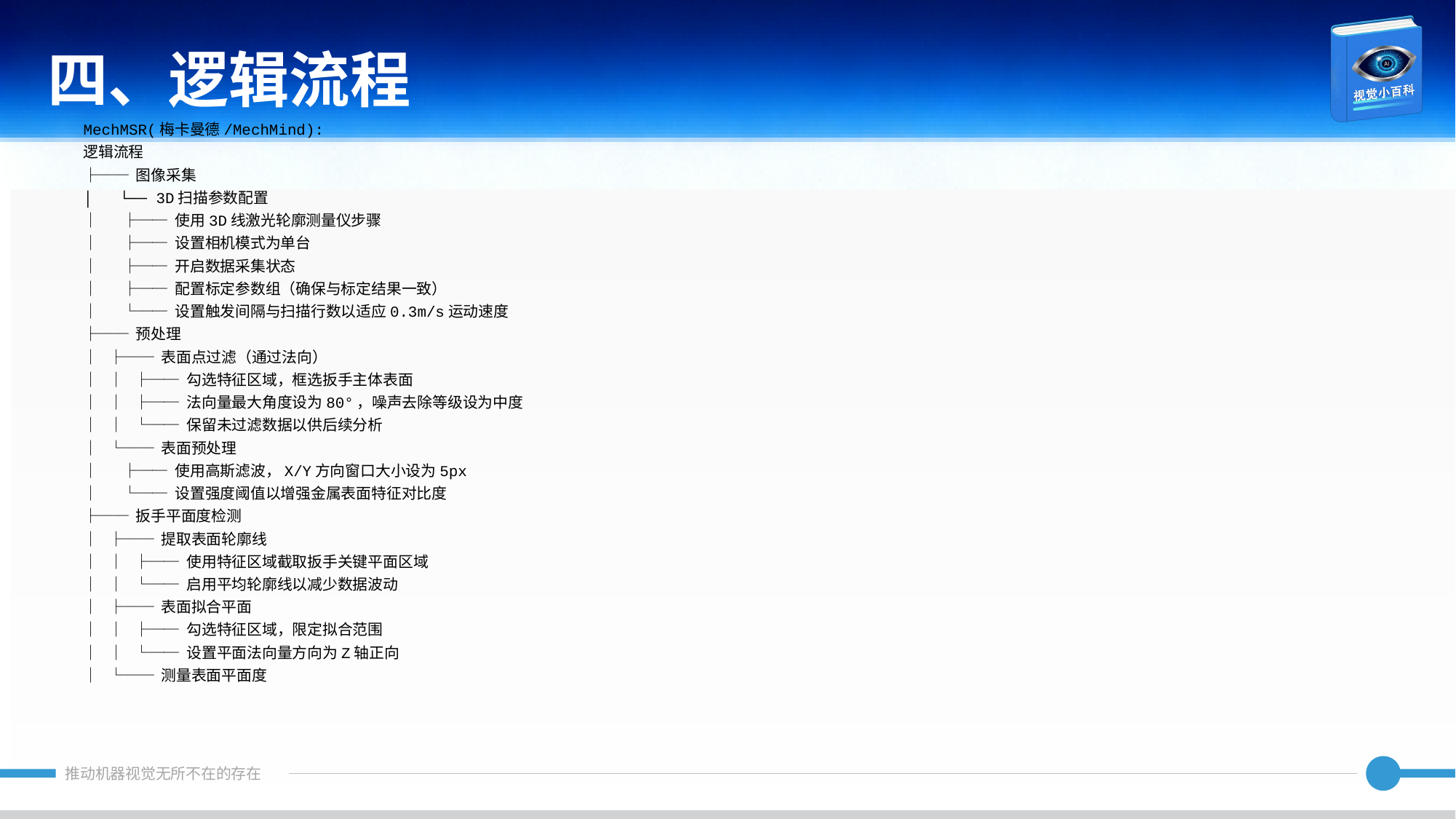

四、逻辑流程

MechMSR(梅卡曼德/MechMind):
逻辑流程
├── 图像采集
│   └── 3D扫描参数配置
│       ├── 使用3D线激光轮廓测量仪步骤
│       ├── 设置相机模式为单台
│       ├── 开启数据采集状态
│       ├── 配置标定参数组（确保与标定结果一致）
│       └── 设置触发间隔与扫描行数以适应0.3m/s运动速度
├── 预处理
│   ├── 表面点过滤（通过法向）
│   │   ├── 勾选特征区域，框选扳手主体表面
│   │   ├── 法向量最大角度设为80°，噪声去除等级设为中度
│   │   └── 保留未过滤数据以供后续分析
│   └── 表面预处理
│       ├── 使用高斯滤波，X/Y方向窗口大小设为5px
│       └── 设置强度阈值以增强金属表面特征对比度
├── 扳手平面度检测
│   ├── 提取表面轮廓线
│   │   ├── 使用特征区域截取扳手关键平面区域
│   │   └── 启用平均轮廓线以减少数据波动
│   ├── 表面拟合平面
│   │   ├── 勾选特征区域，限定拟合范围
│   │   └── 设置平面法向量方向为Z轴正向
│   └── 测量表面平面度
9